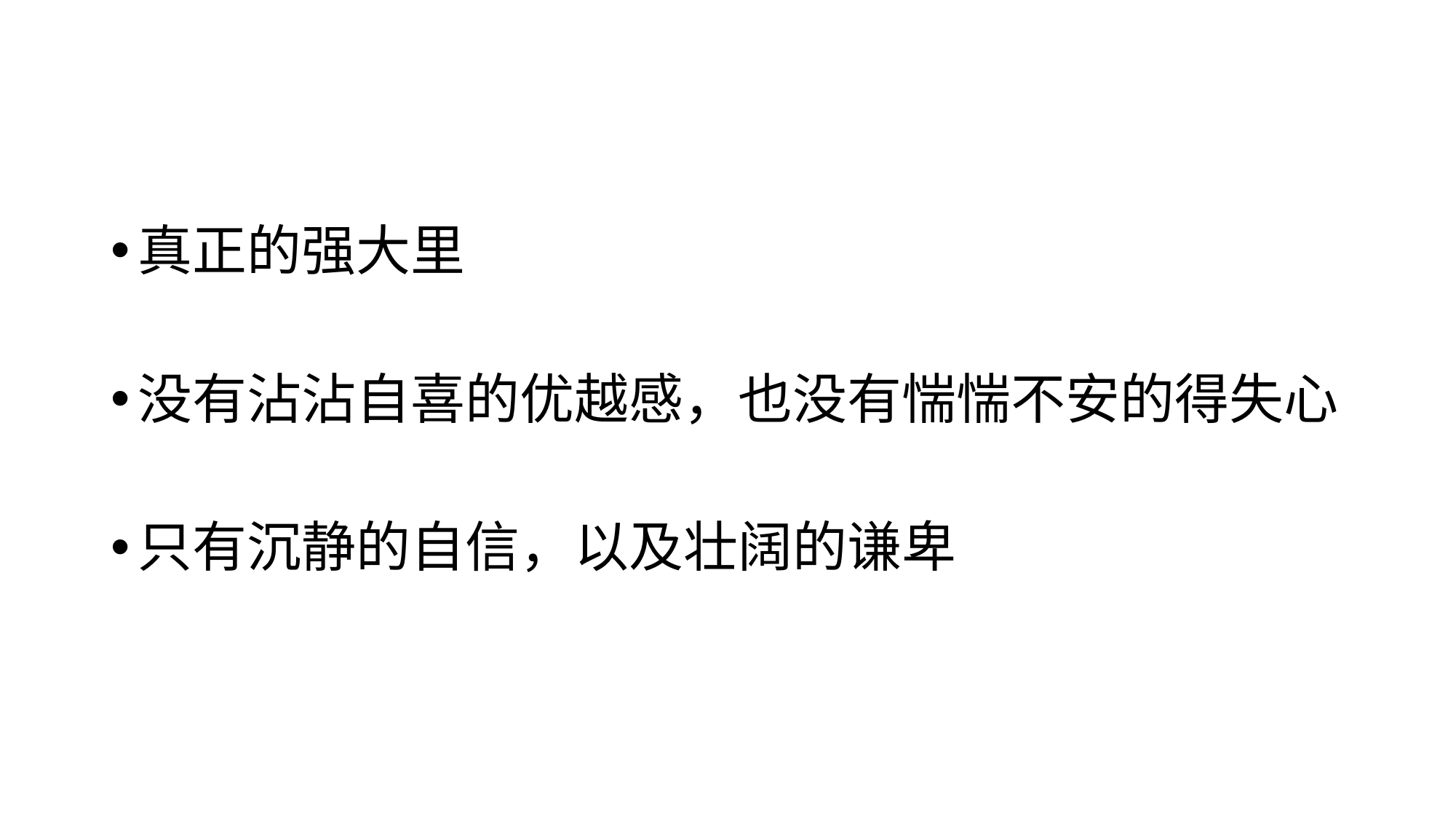

#
真正的强大里

没有沾沾自喜的优越感，也没有惴惴不安的得失心

只有沉静的自信，以及壮阔的谦卑